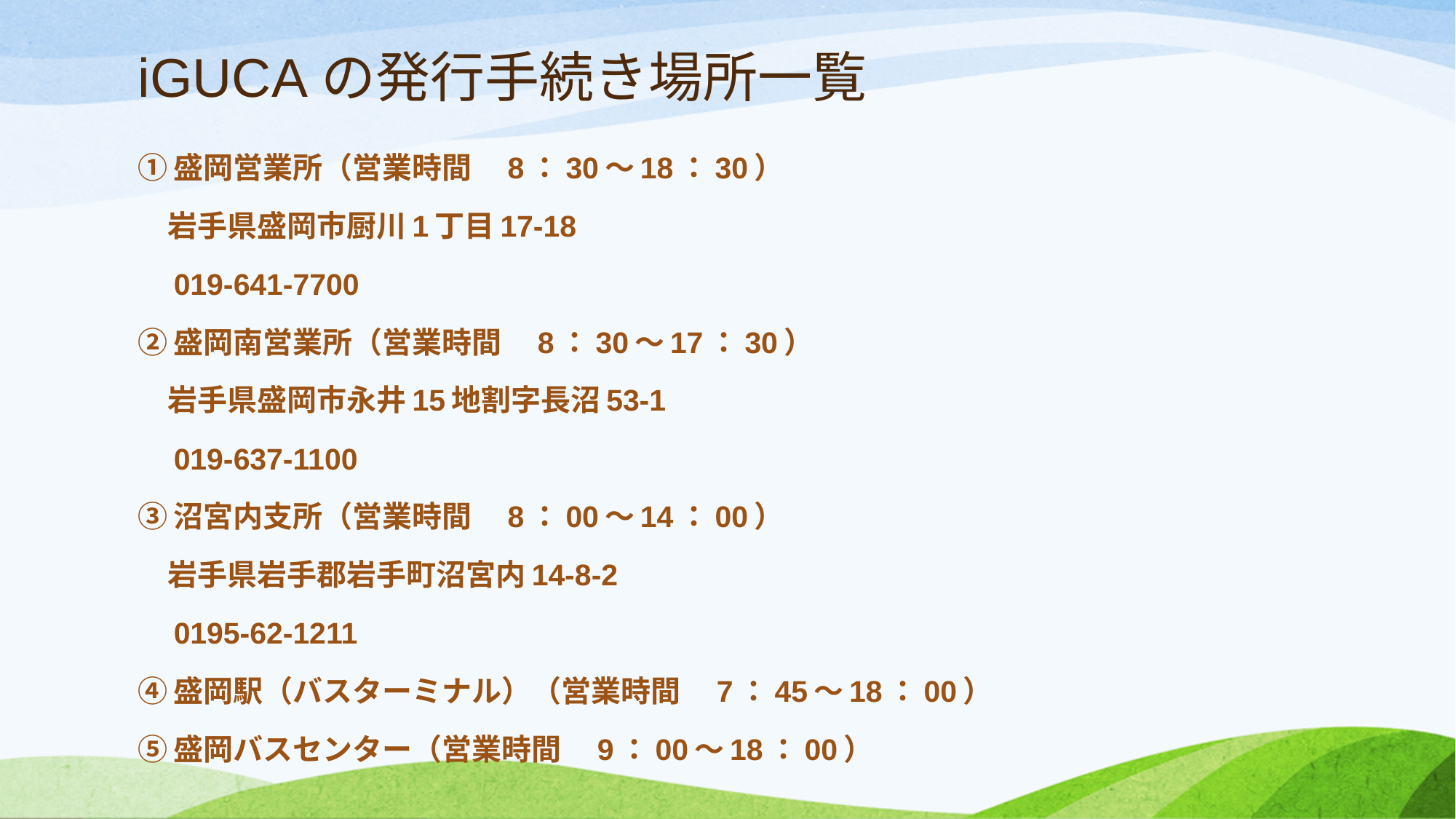

# iGUCAの発行手続き場所一覧
①盛岡営業所（営業時間　8：30～18：30）
　岩手県盛岡市厨川1丁目17-18
　019-641-7700
②盛岡南営業所（営業時間　8：30～17：30）
　岩手県盛岡市永井15地割字長沼53-1
　019-637-1100
③沼宮内支所（営業時間　8：00～14：00）
　岩手県岩手郡岩手町沼宮内14-8-2
　0195-62-1211
④盛岡駅（バスターミナル）（営業時間　7：45～18：00）
⑤盛岡バスセンター（営業時間　9：00～18：00）